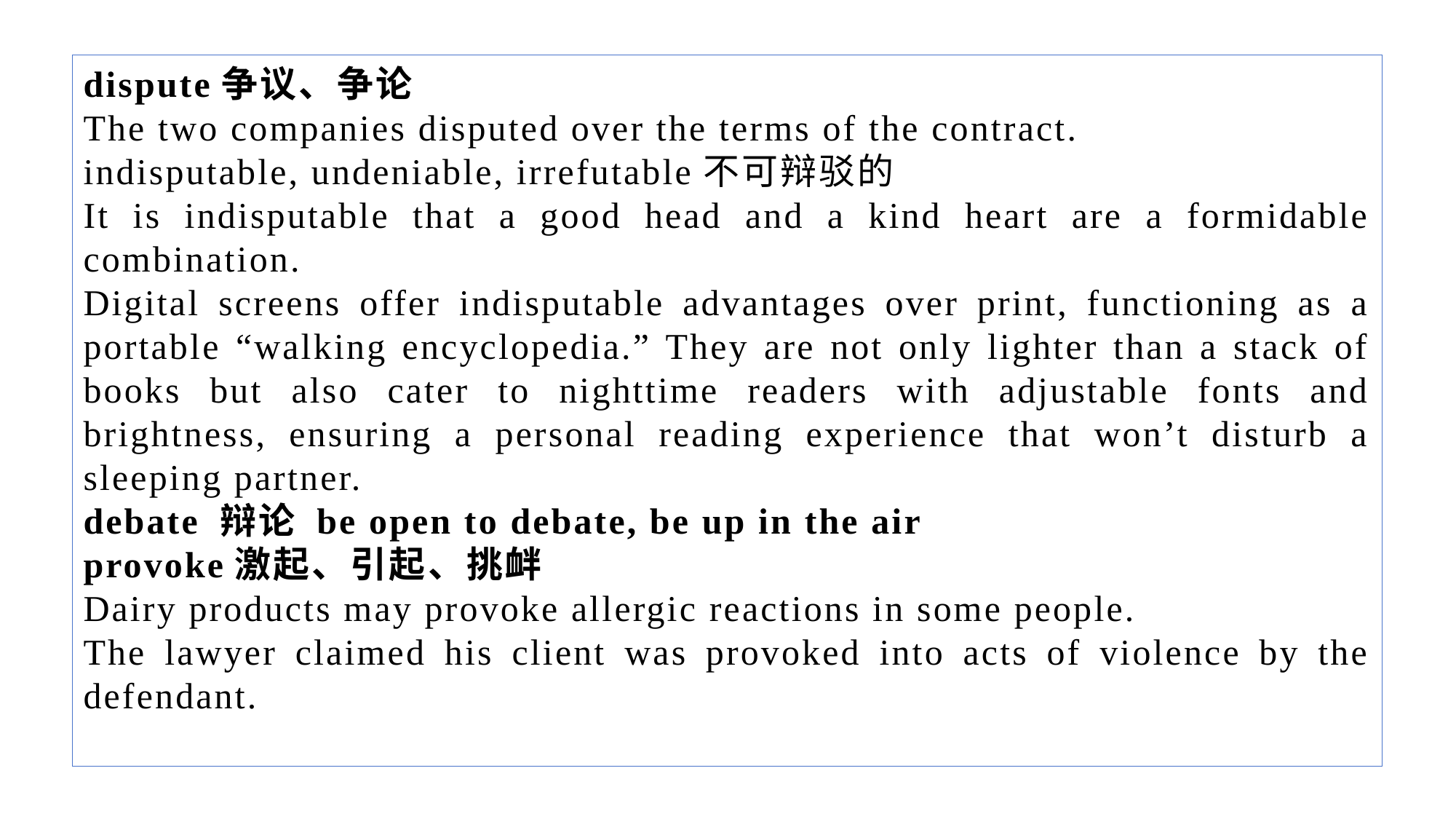

dispute争议、争论
The two companies disputed over the terms of the contract.
indisputable, undeniable, irrefutable不可辩驳的
It is indisputable that a good head and a kind heart are a formidable combination.
Digital screens offer indisputable advantages over print, functioning as a portable “walking encyclopedia.” They are not only lighter than a stack of books but also cater to nighttime readers with adjustable fonts and brightness, ensuring a personal reading experience that won’t disturb a sleeping partner.
debate 辩论 be open to debate, be up in the air
provoke激起、引起、挑衅
Dairy products may provoke allergic reactions in some people.
The lawyer claimed his client was provoked into acts of violence by the defendant.